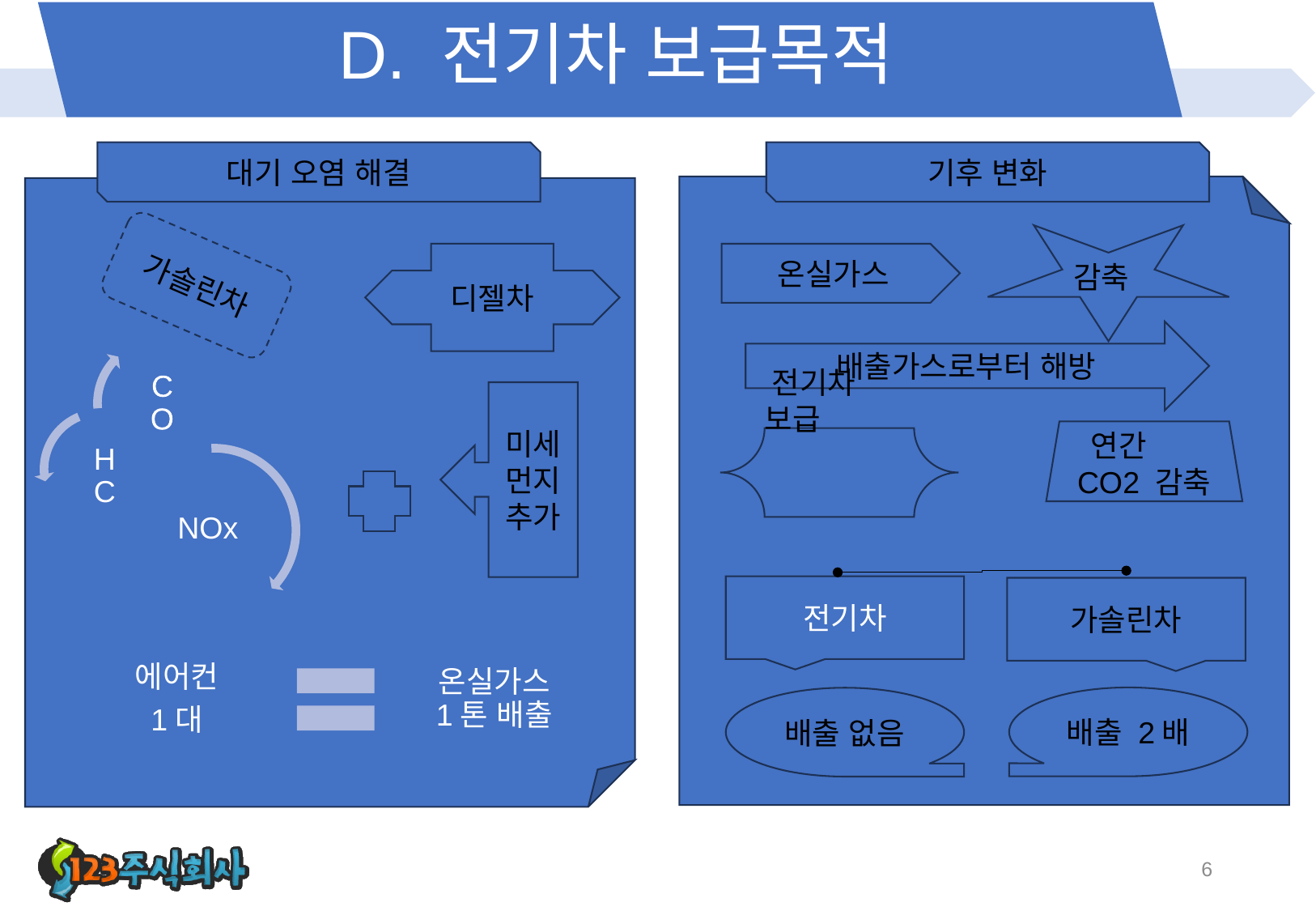

# D. 전기차 보급목적
대기 오염 해결

가솔린차
디젤차
NOx
H
C
CO
미세먼지추가

에어컨
1대

온실가스
1톤 배출
기후 변화

온실가스
배출가스로부터 해방
연간       CO2 감축
전기차       보급
전기차
가솔린차
배출 2배
배출 없음
감축
6